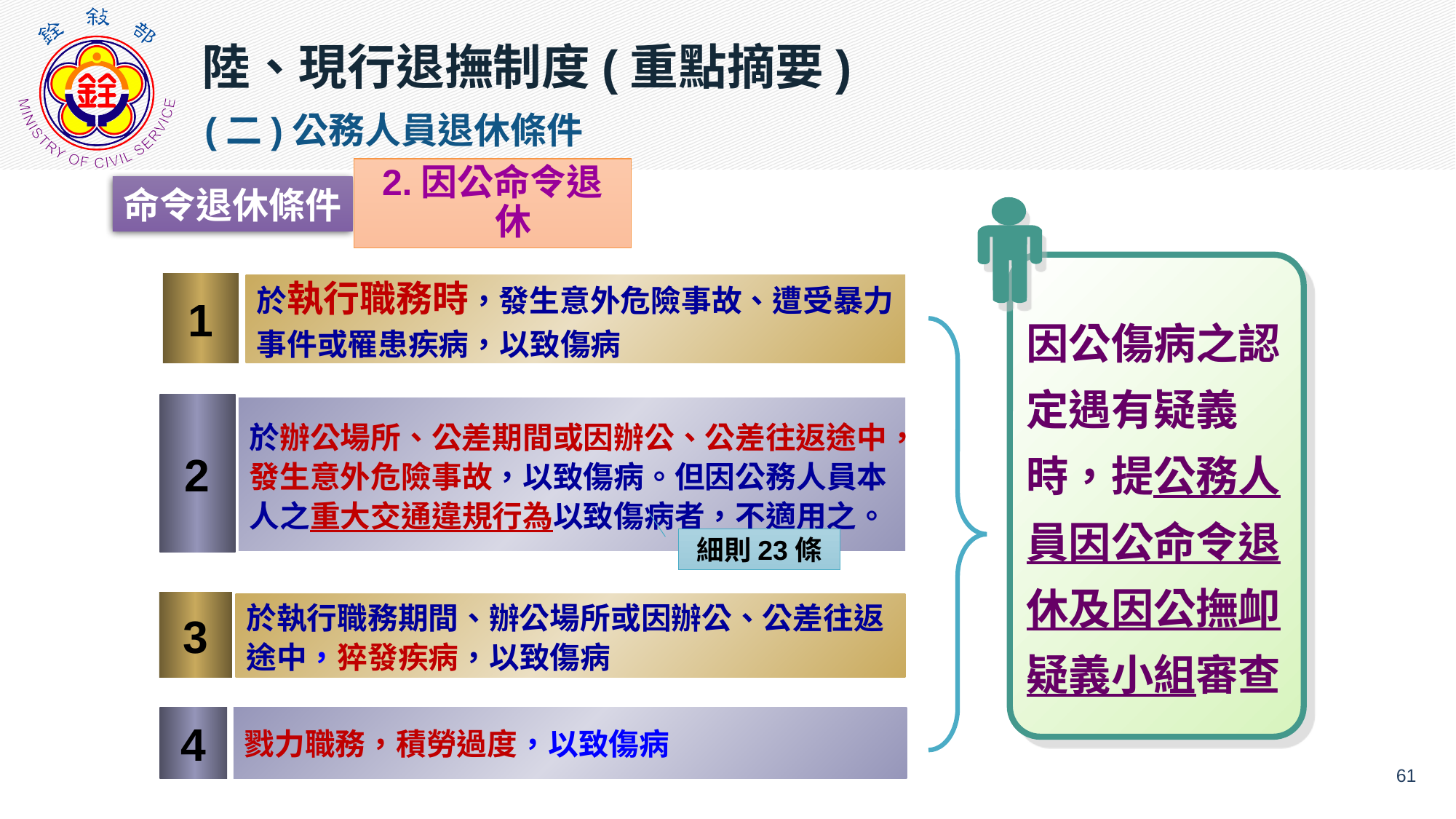

陸、現行退撫制度(重點摘要)
(二)公務人員退休條件
命令退休條件
2.因公命令退休

因公傷病之認定遇有疑義時，提公務人員因公命令退休及因公撫卹疑義小組審查

1
於執行職務時，發生意外危險事故、遭受暴力事件或罹患疾病，以致傷病
2
於辦公場所、公差期間或因辦公、公差往返途中，發生意外危險事故，以致傷病。但因公務人員本人之重大交通違規行為以致傷病者，不適用之。
細則23條
3
於執行職務期間、辦公場所或因辦公、公差往返途中，猝發疾病，以致傷病
4
戮力職務，積勞過度，以致傷病